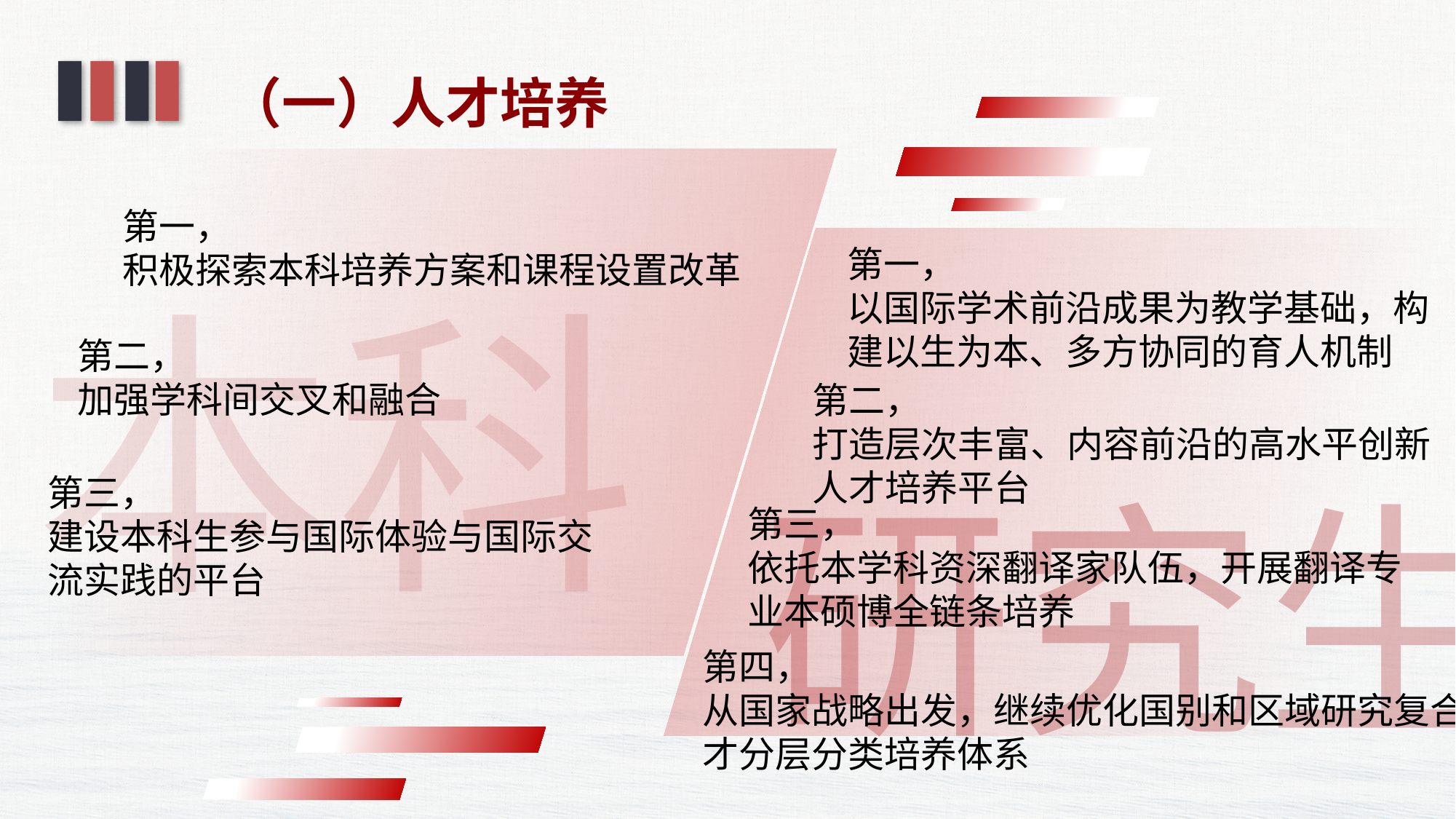

（一）人才培养

第一，
积极探索本科培养方案和课程设置改革

第一，
以国际学术前沿成果为教学基础，构建以生为本、多方协同的育人机制

本科
第二，
加强学科间交叉和融合
第二，
打造层次丰富、内容前沿的高水平创新人才培养平台
研究生
第三，
建设本科生参与国际体验与国际交流实践的平台
第三，
依托本学科资深翻译家队伍，开展翻译专业本硕博全链条培养
第四，
从国家战略出发，继续优化国别和区域研究复合型人才分层分类培养体系